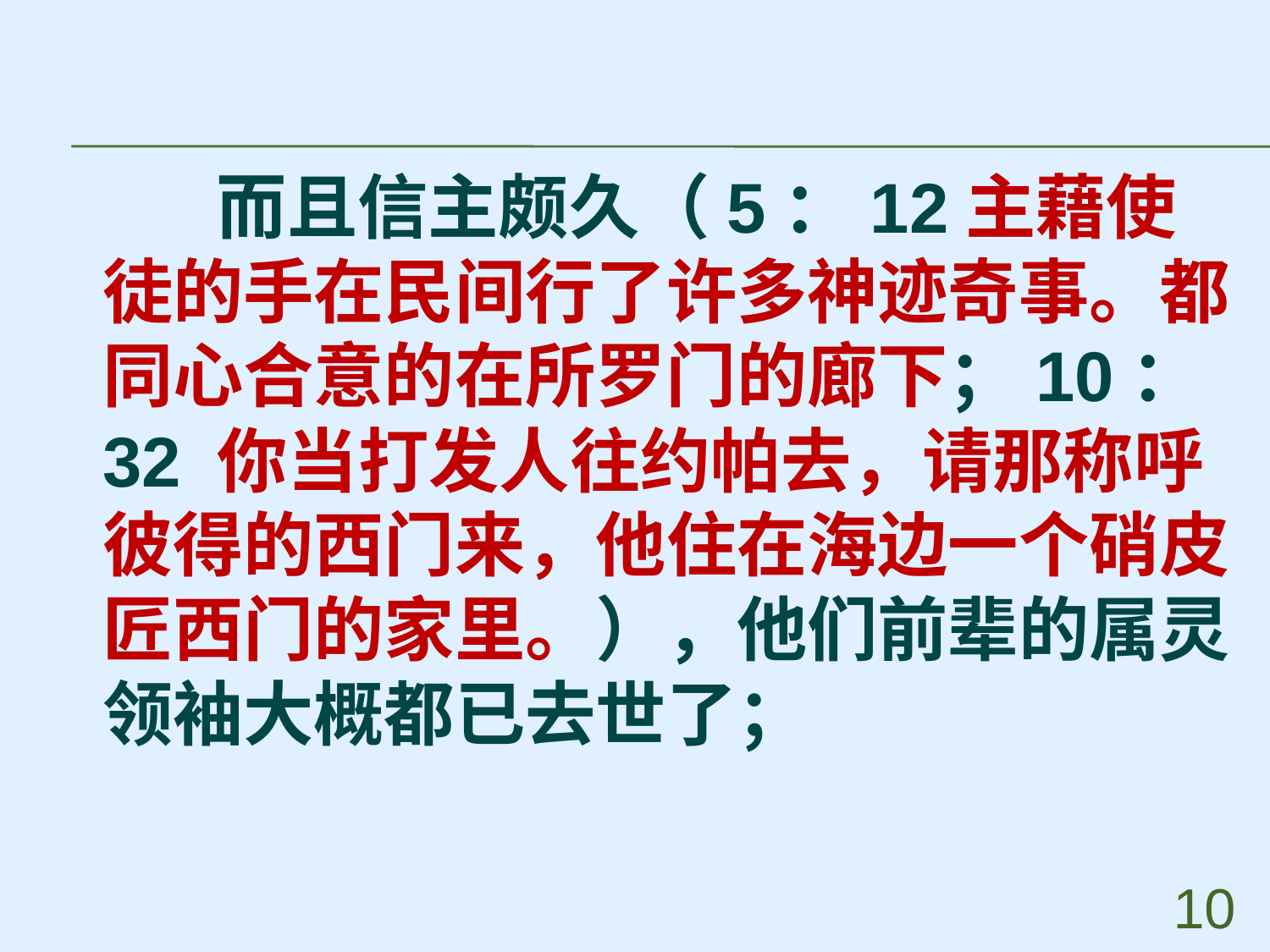

#
         而且信主颇久（5：12主藉使徒的手在民间行了许多神迹奇事。都同心合意的在所罗门的廊下；10：32 你当打发人往约帕去，请那称呼彼得的西门来，他住在海边一个硝皮匠西门的家里。），他们前辈的属灵领袖大概都已去世了；

10